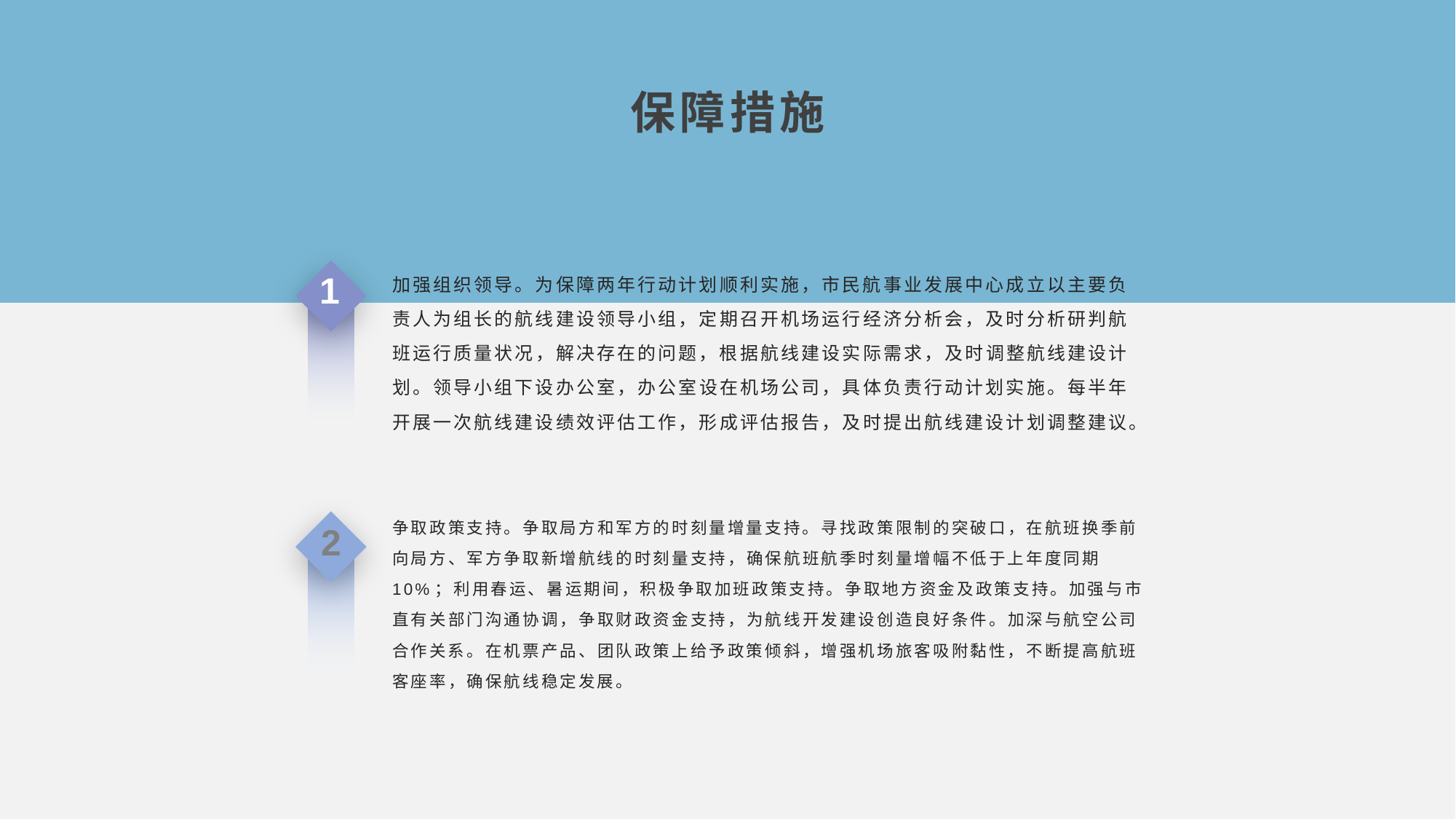

保障措施
加强组织领导。为保障两年行动计划顺利实施，市民航事业发展中心成立以主要负责人为组长的航线建设领导小组，定期召开机场运行经济分析会，及时分析研判航班运行质量状况，解决存在的问题，根据航线建设实际需求，及时调整航线建设计划。领导小组下设办公室，办公室设在机场公司，具体负责行动计划实施。每半年开展一次航线建设绩效评估工作，形成评估报告，及时提出航线建设计划调整建议。

1

争取政策支持。争取局方和军方的时刻量增量支持。寻找政策限制的突破口，在航班换季前向局方、军方争取新增航线的时刻量支持，确保航班航季时刻量增幅不低于上年度同期10%；利用春运、暑运期间，积极争取加班政策支持。争取地方资金及政策支持。加强与市直有关部门沟通协调，争取财政资金支持，为航线开发建设创造良好条件。加深与航空公司合作关系。在机票产品、团队政策上给予政策倾斜，增强机场旅客吸附黏性，不断提高航班客座率，确保航线稳定发展。

2